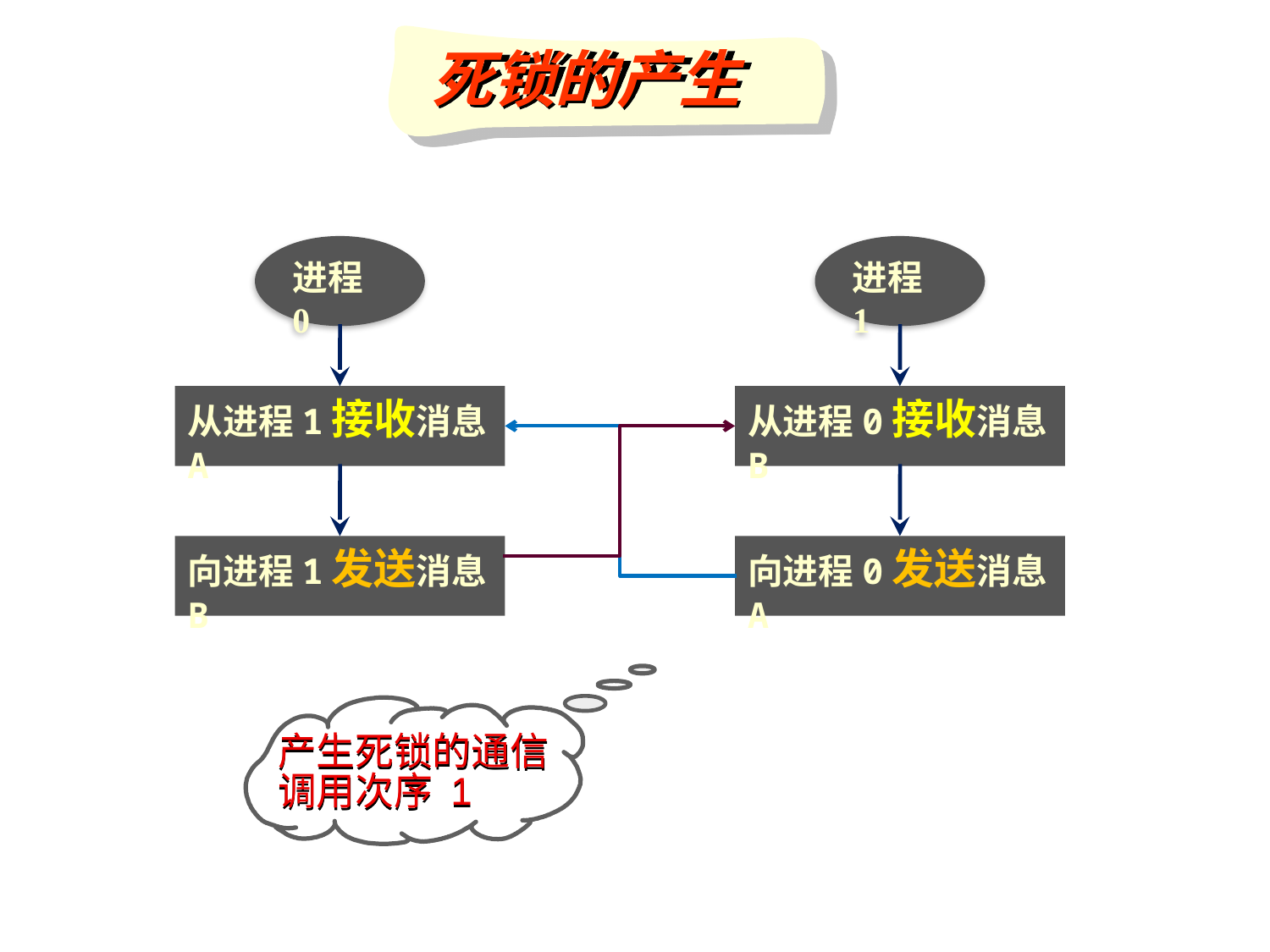

死锁的产生
进程0
从进程1接收消息A
向进程1发送消息B
进程1
从进程0接收消息B
向进程0发送消息A

产生死锁的通信调用次序 1